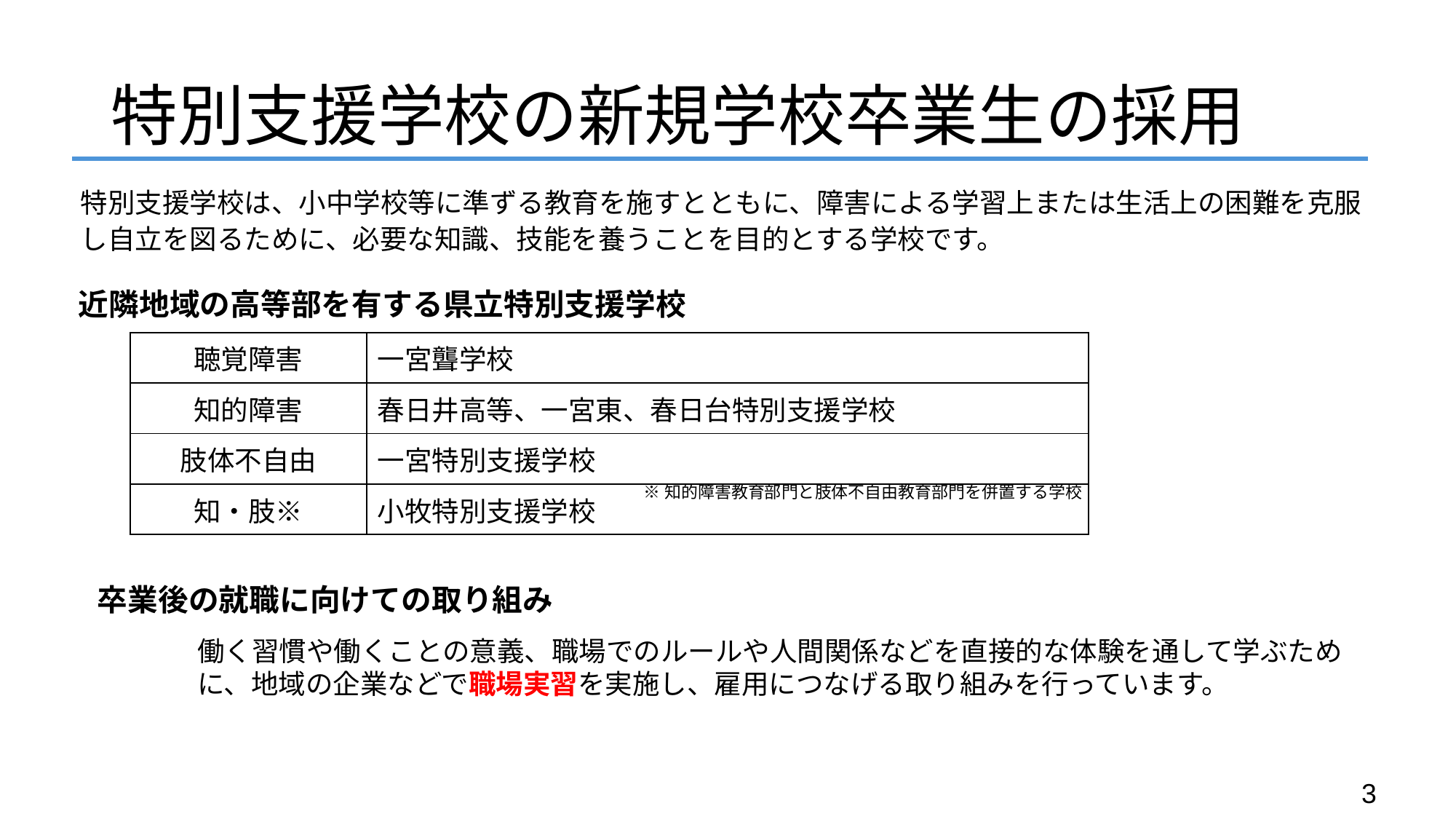

# 特別支援学校の新規学校卒業生の採用
特別支援学校は、小中学校等に準ずる教育を施すとともに、障害による学習上または生活上の困難を克服し自立を図るために、必要な知識、技能を養うことを目的とする学校です。

近隣地域の高等部を有する県立特別支援学校
| 聴覚障害 | 一宮聾学校 |
| --- | --- |
| 知的障害 | 春日井高等、一宮東、春日台特別支援学校 |
| 肢体不自由 | 一宮特別支援学校 |
| 知・肢※ | 小牧特別支援学校 |
※知的障害教育部門と肢体不自由教育部門を併置する学校
卒業後の就職に向けての取り組み
働く習慣や働くことの意義、職場でのルールや人間関係などを直接的な体験を通して学ぶために、地域の企業などで職場実習を実施し、雇用につなげる取り組みを行っています。
3